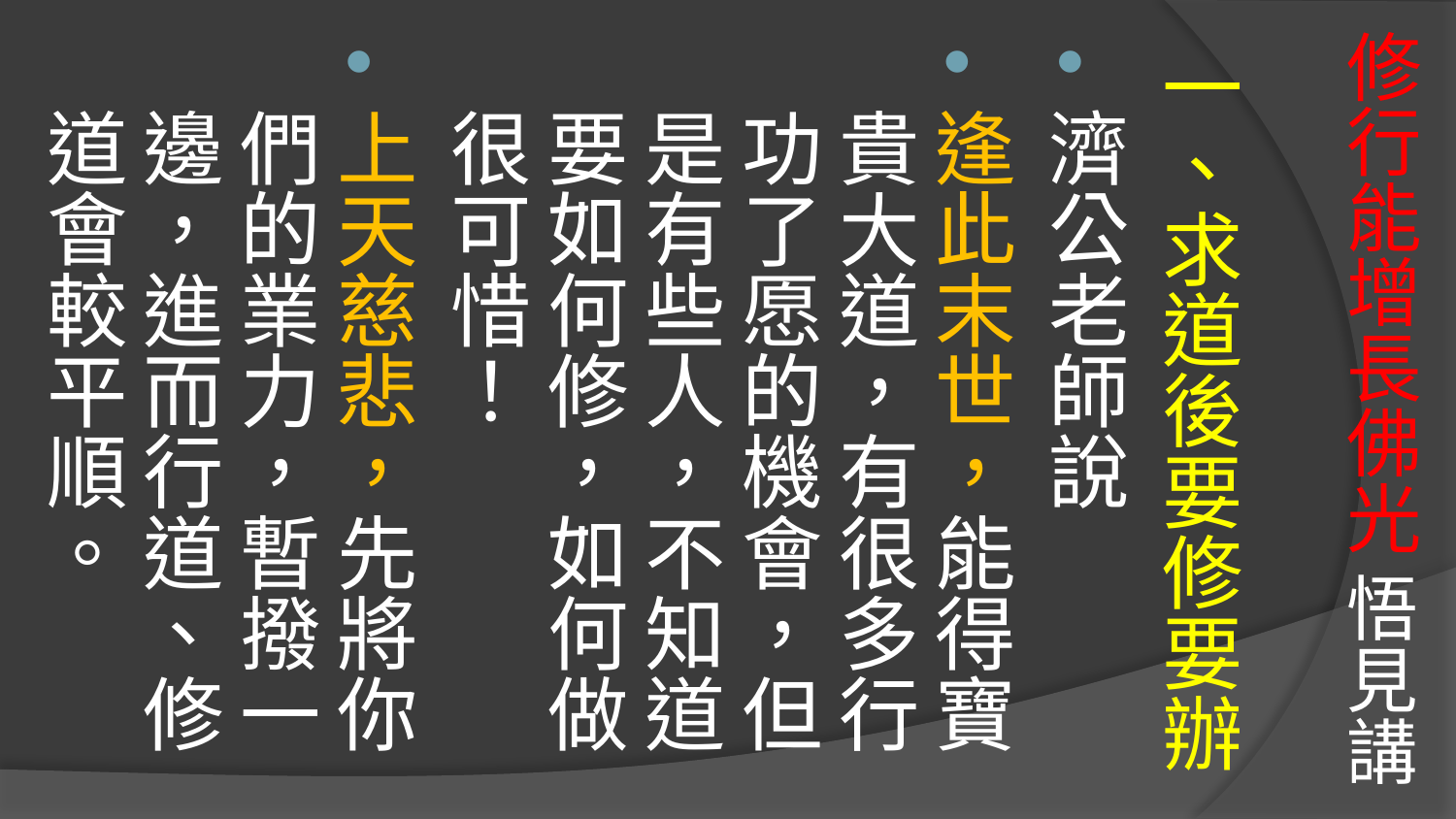

# 修行能增長佛光 悟見講
一、求道後要修要辦
濟公老師說
逢此末世，能得寶貴大道，有很多行功了愿的機會，但是有些人，不知道要如何修，如何做很可惜！
上天慈悲，先將你們的業力，暫撥一邊，進而行道、修道會較平順。